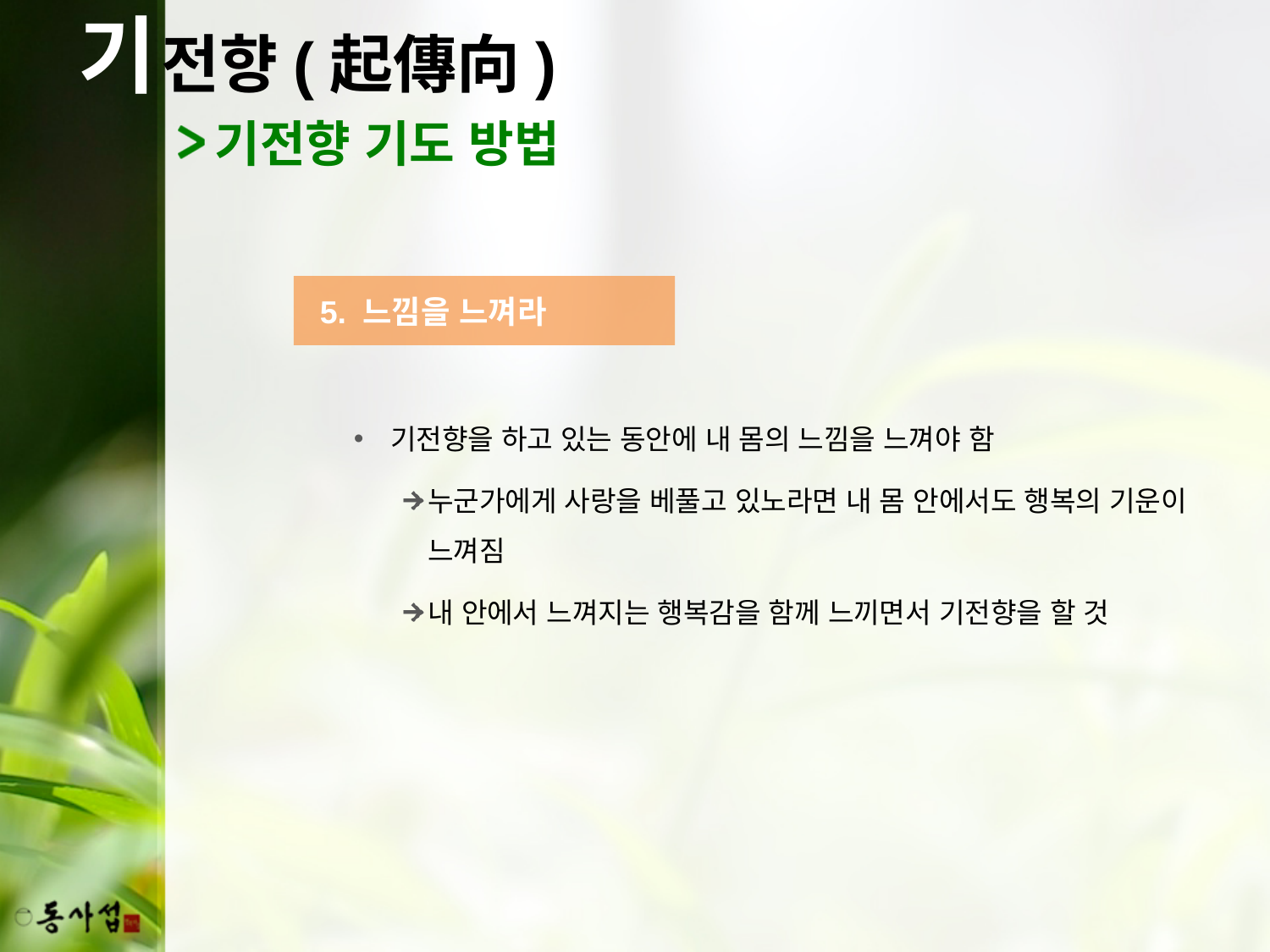

기
전향(起傳向)
기전향 기도 방법
 5. 느낌을 느껴라
기전향을 하고 있는 동안에 내 몸의 느낌을 느껴야 함
누군가에게 사랑을 베풀고 있노라면 내 몸 안에서도 행복의 기운이 느껴짐
내 안에서 느껴지는 행복감을 함께 느끼면서 기전향을 할 것